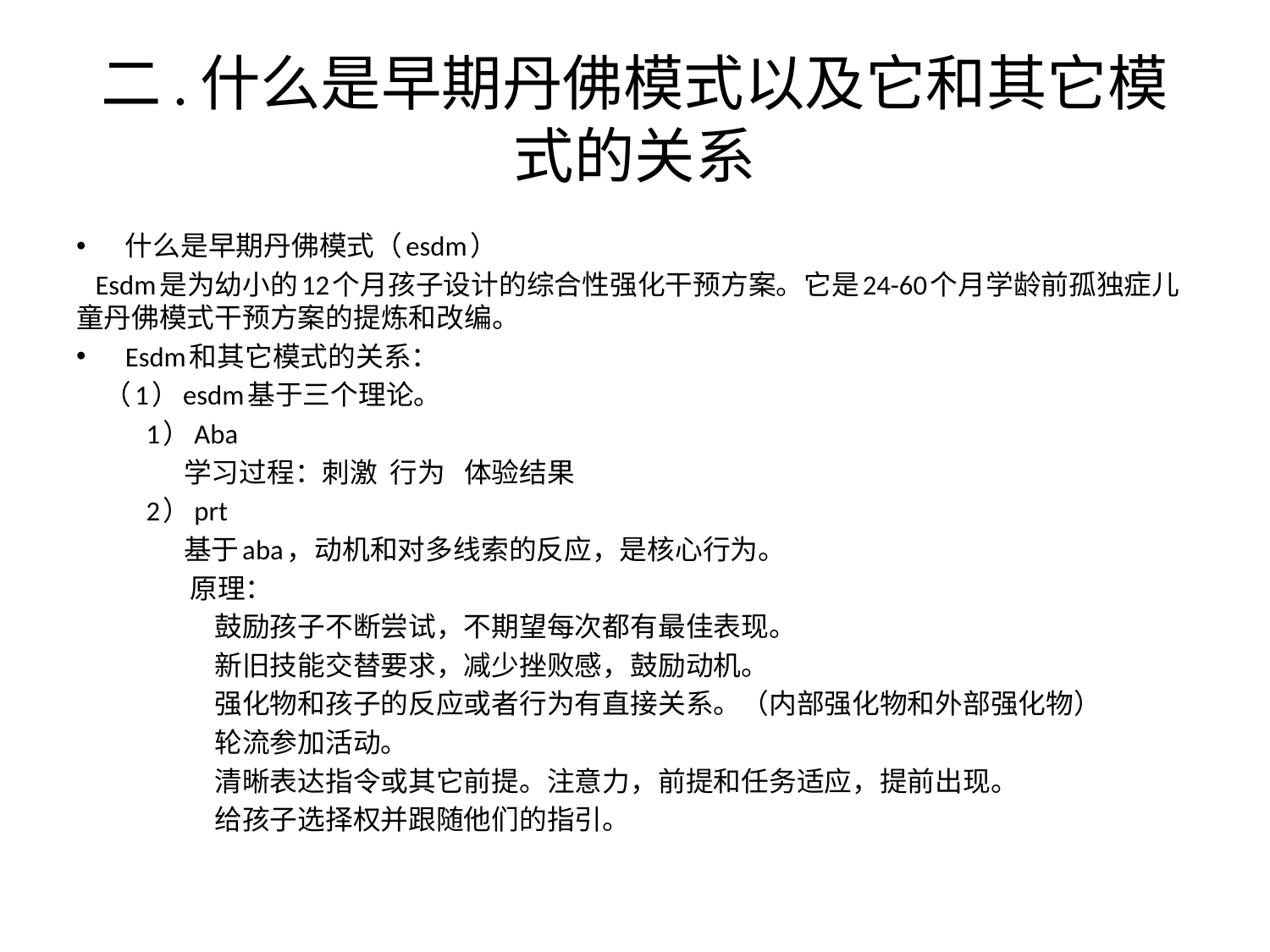

# 二.什么是早期丹佛模式以及它和其它模式的关系
什么是早期丹佛模式（esdm）
   Esdm是为幼小的12个月孩子设计的综合性强化干预方案。它是24-60个月学龄前孤独症儿童丹佛模式干预方案的提炼和改编。
Esdm和其它模式的关系：
    （1）esdm基于三个理论。
           1）Aba
                 学习过程：刺激  行为   体验结果
           2）prt
                 基于aba，动机和对多线索的反应，是核心行为。
                  原理：
                      鼓励孩子不断尝试，不期望每次都有最佳表现。
                      新旧技能交替要求，减少挫败感，鼓励动机。
                      强化物和孩子的反应或者行为有直接关系。（内部强化物和外部强化物）
                      轮流参加活动。
                      清晰表达指令或其它前提。注意力，前提和任务适应，提前出现。
                      给孩子选择权并跟随他们的指引。